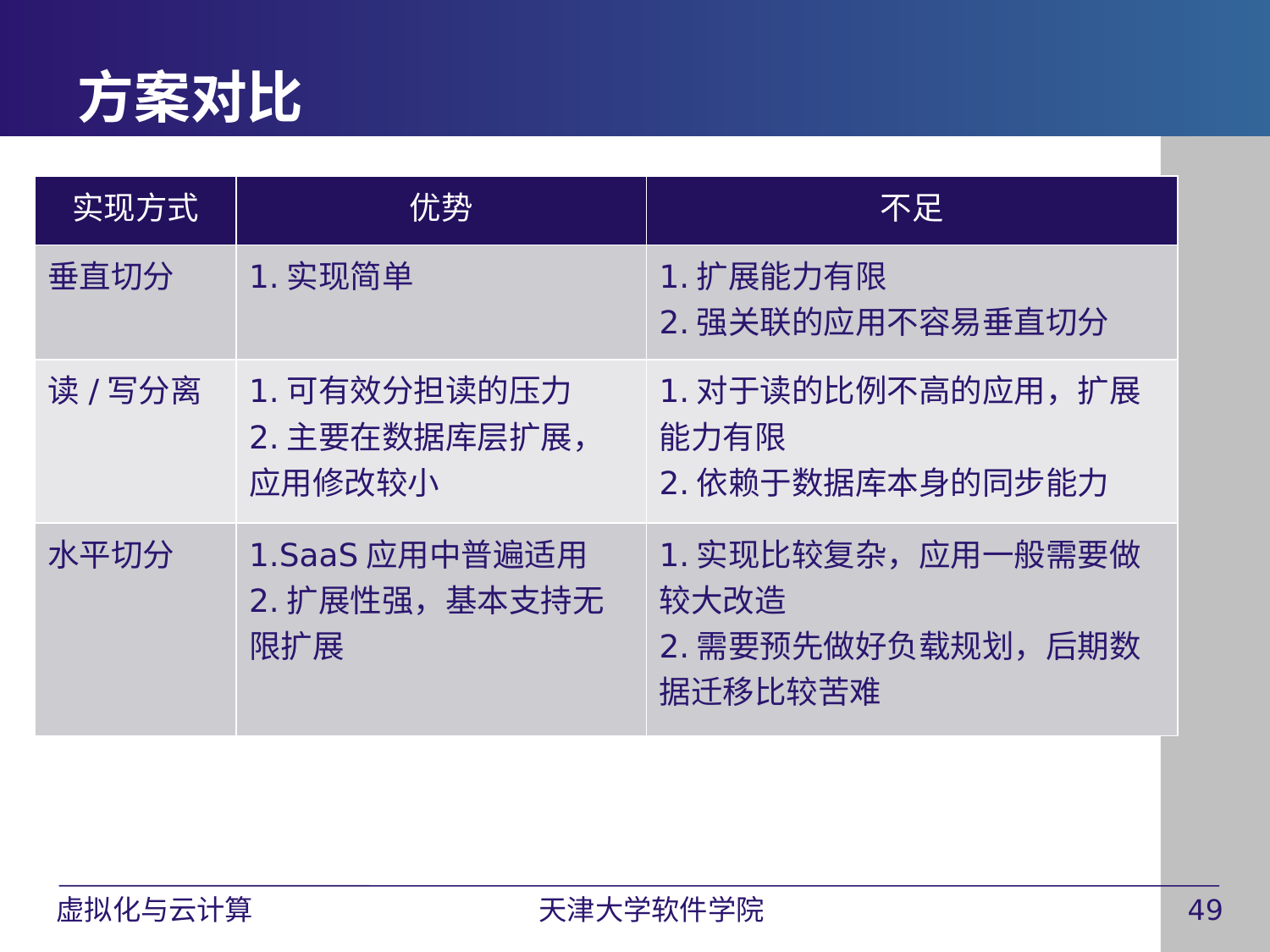

# 方案对比
| 实现方式 | 优势 | 不足 |
| --- | --- | --- |
| 垂直切分 | 1.实现简单 | 1.扩展能力有限 2.强关联的应用不容易垂直切分 |
| 读/写分离 | 1.可有效分担读的压力 2.主要在数据库层扩展，应用修改较小 | 1.对于读的比例不高的应用，扩展能力有限 2.依赖于数据库本身的同步能力 |
| 水平切分 | 1.SaaS应用中普遍适用 2.扩展性强，基本支持无限扩展 | 1.实现比较复杂，应用一般需要做较大改造 2.需要预先做好负载规划，后期数据迁移比较苦难 |